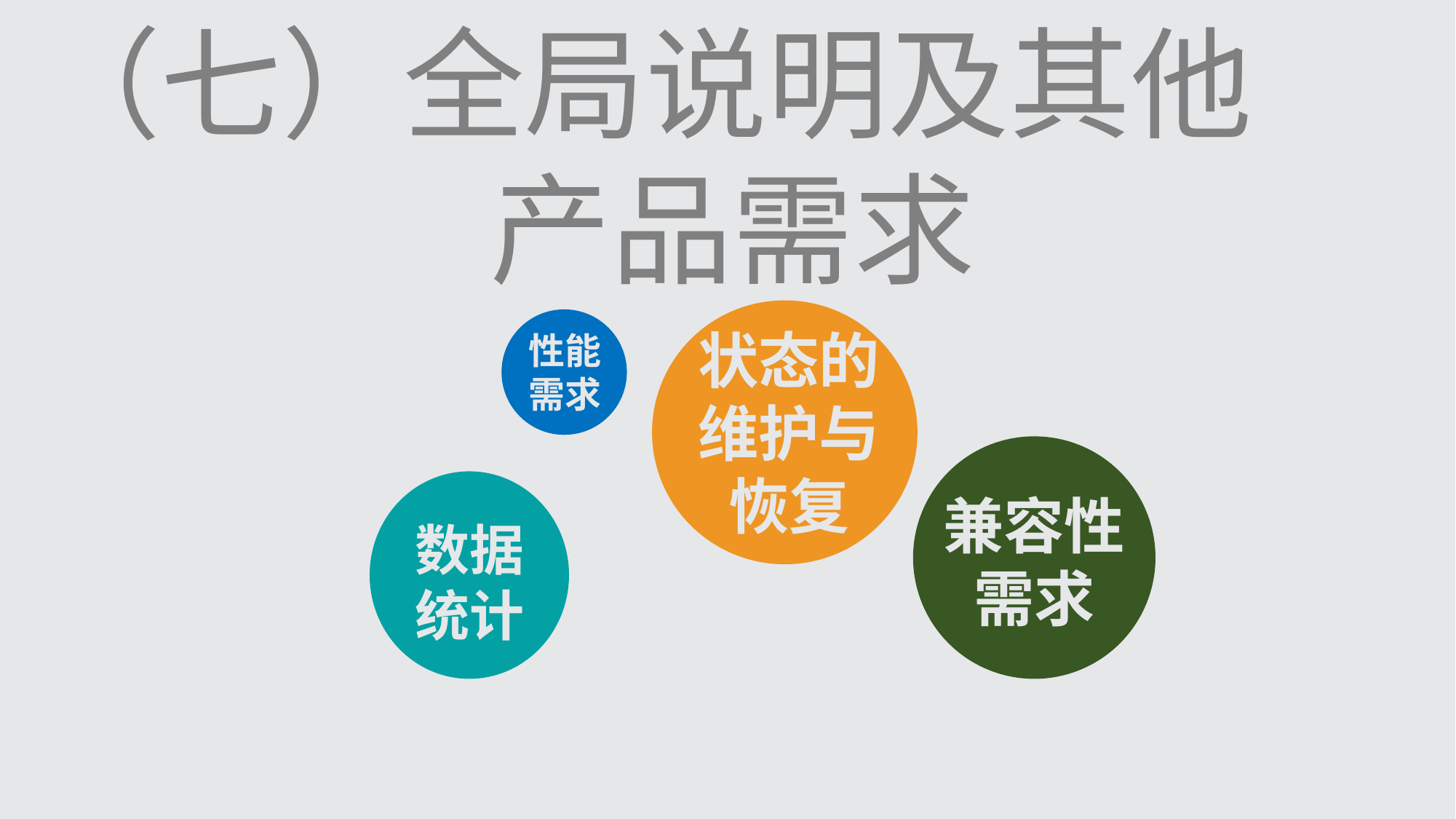

（七）全局说明及其他
产品需求

状态的维护与恢复

性能需求

兼容性需求

数据统计